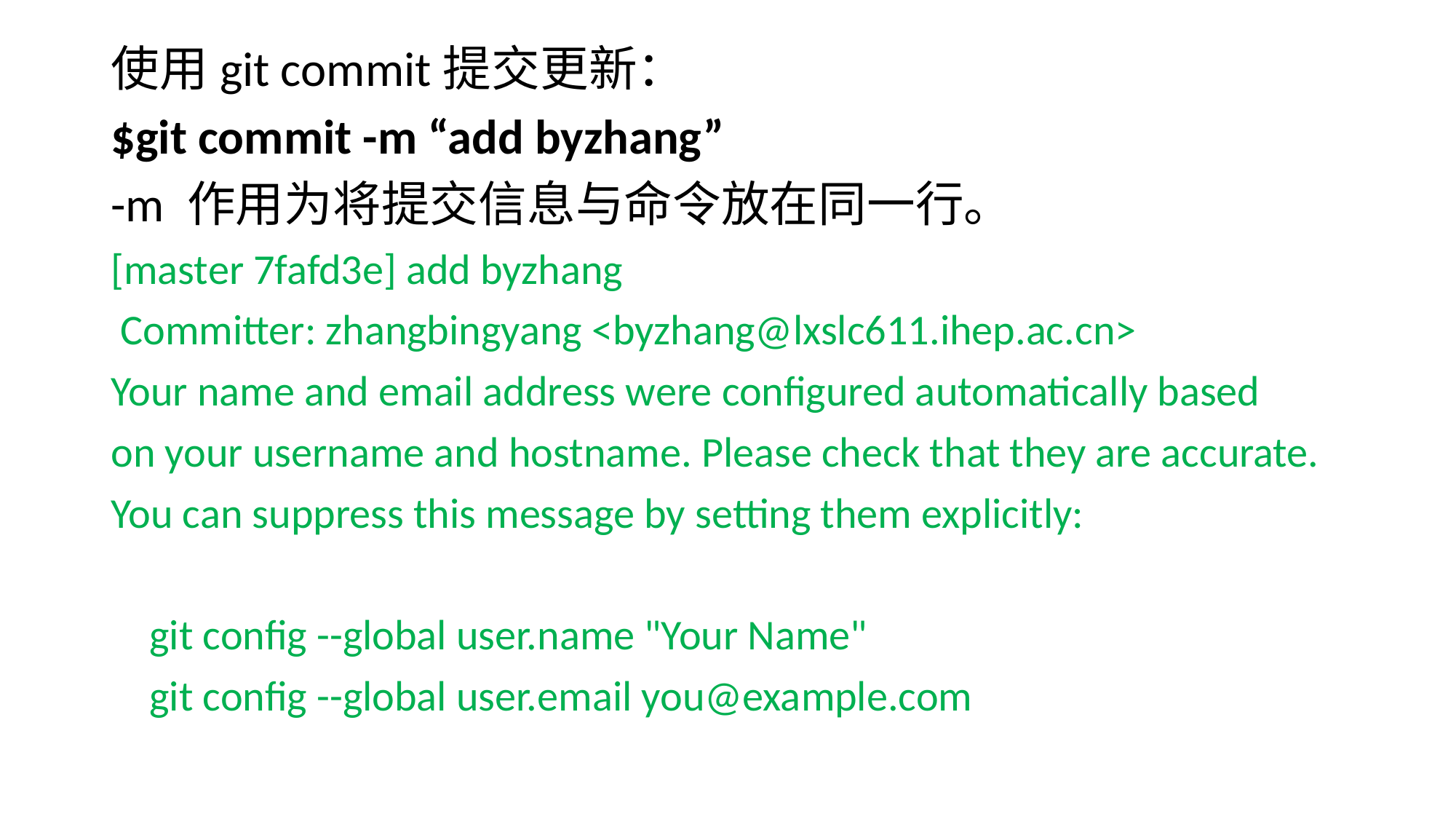

使用git commit提交更新：
$git commit -m “add byzhang”
-m 作用为将提交信息与命令放在同一行。
[master 7fafd3e] add byzhang
 Committer: zhangbingyang <byzhang@lxslc611.ihep.ac.cn>
Your name and email address were configured automatically based
on your username and hostname. Please check that they are accurate.
You can suppress this message by setting them explicitly:

    git config --global user.name "Your Name"
    git config --global user.email you@example.com